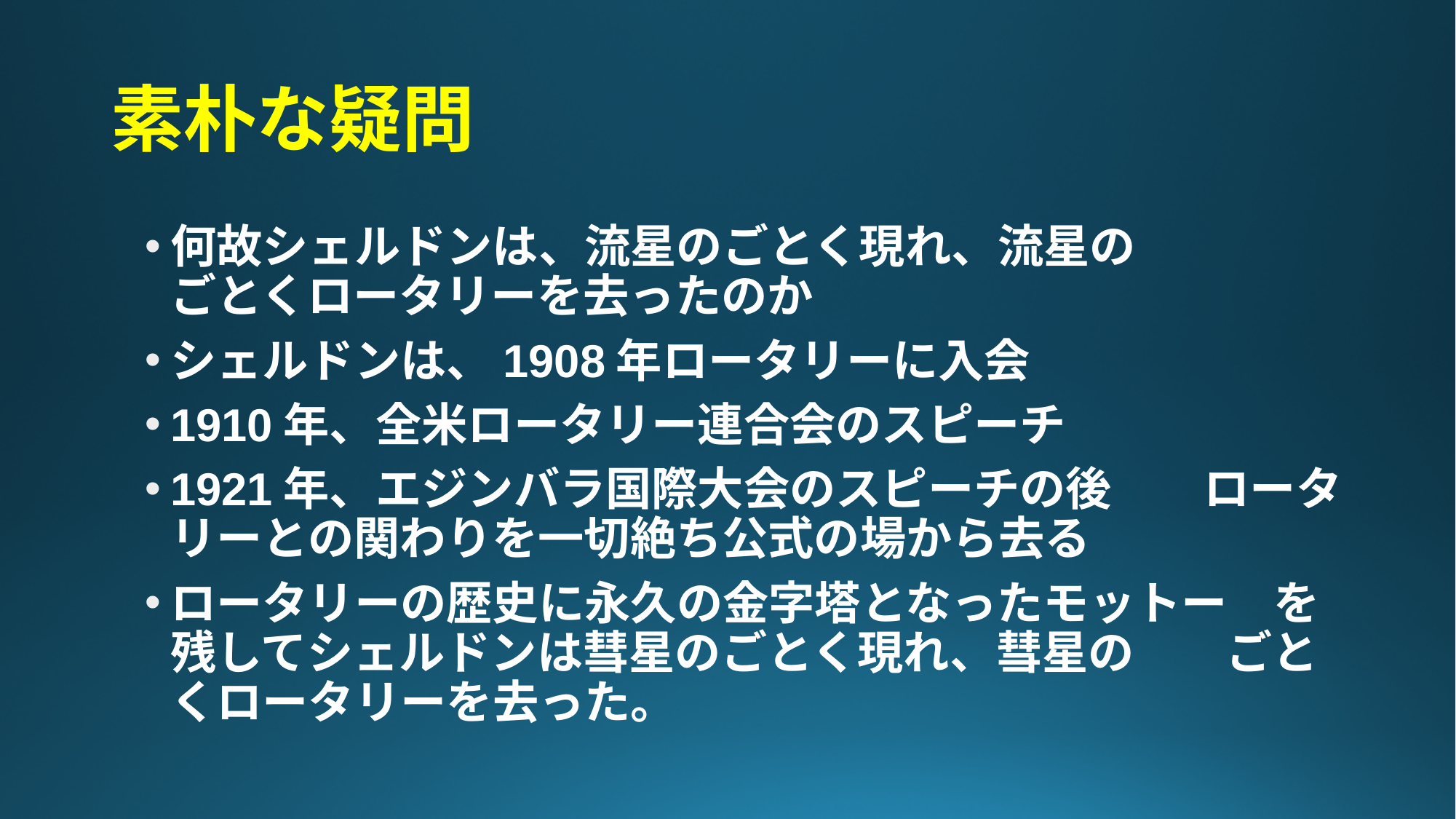

# 素朴な疑問
何故シェルドンは、流星のごとく現れ、流星の　　　　ごとくロータリーを去ったのか
シェルドンは、1908年ロータリーに入会
1910年、全米ロータリー連合会のスピーチ
1921年、エジンバラ国際大会のスピーチの後　　ロータリーとの関わりを一切絶ち公式の場から去る
ロータリーの歴史に永久の金字塔となったモットー　を残してシェルドンは彗星のごとく現れ、彗星の　　ごとくロータリーを去った。